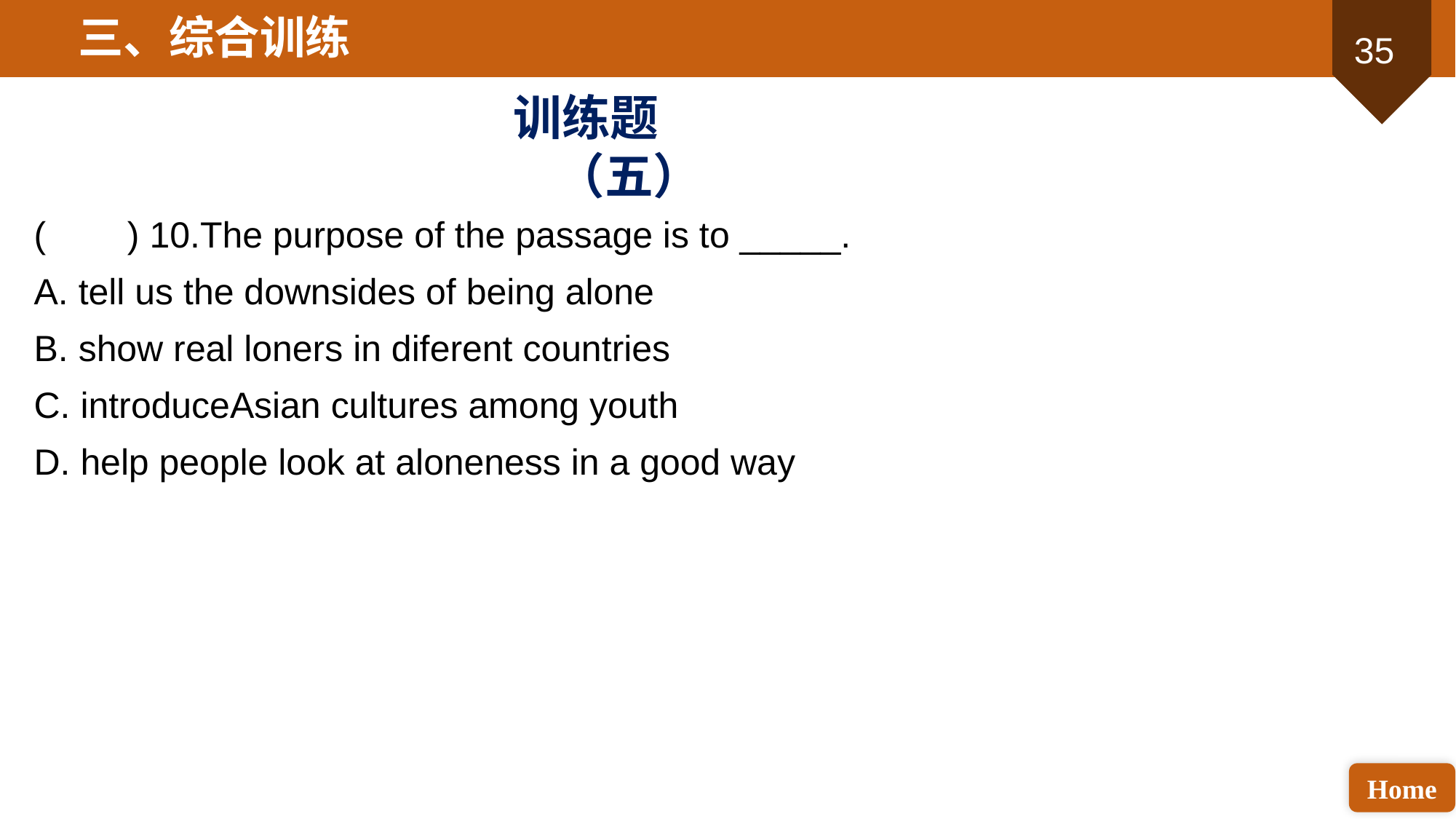

三、综合训练
训练题（五）
(        ) 10.The purpose of the passage is to _____.
A. tell us the downsides of being alone
B. show real loners in diferent countries
C. introduceAsian cultures among youth
D. help people look at aloneness in a good way